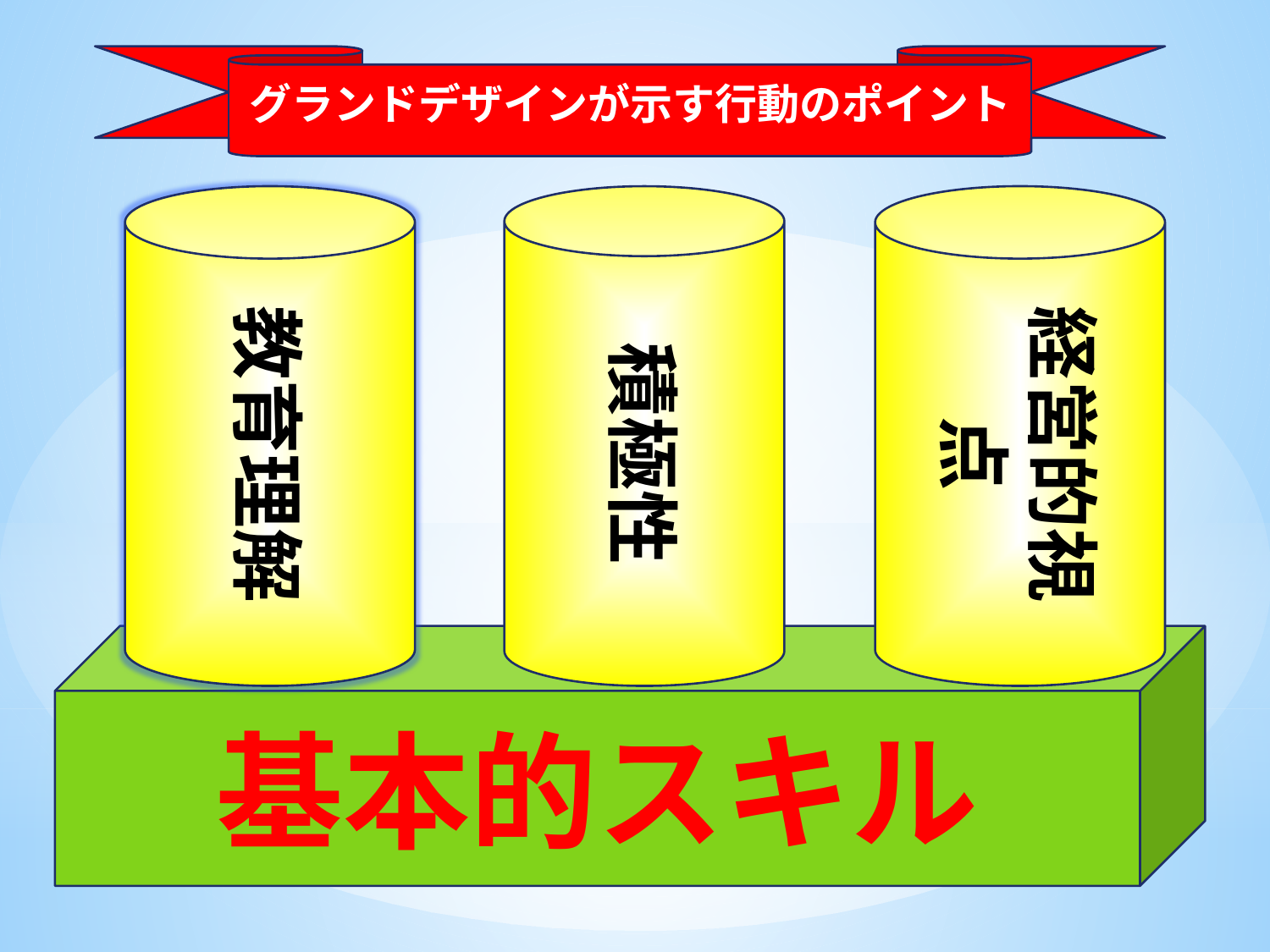

グランドデザインが示す行動のポイント

教育理解
積極性
経営的視点
基本的スキル